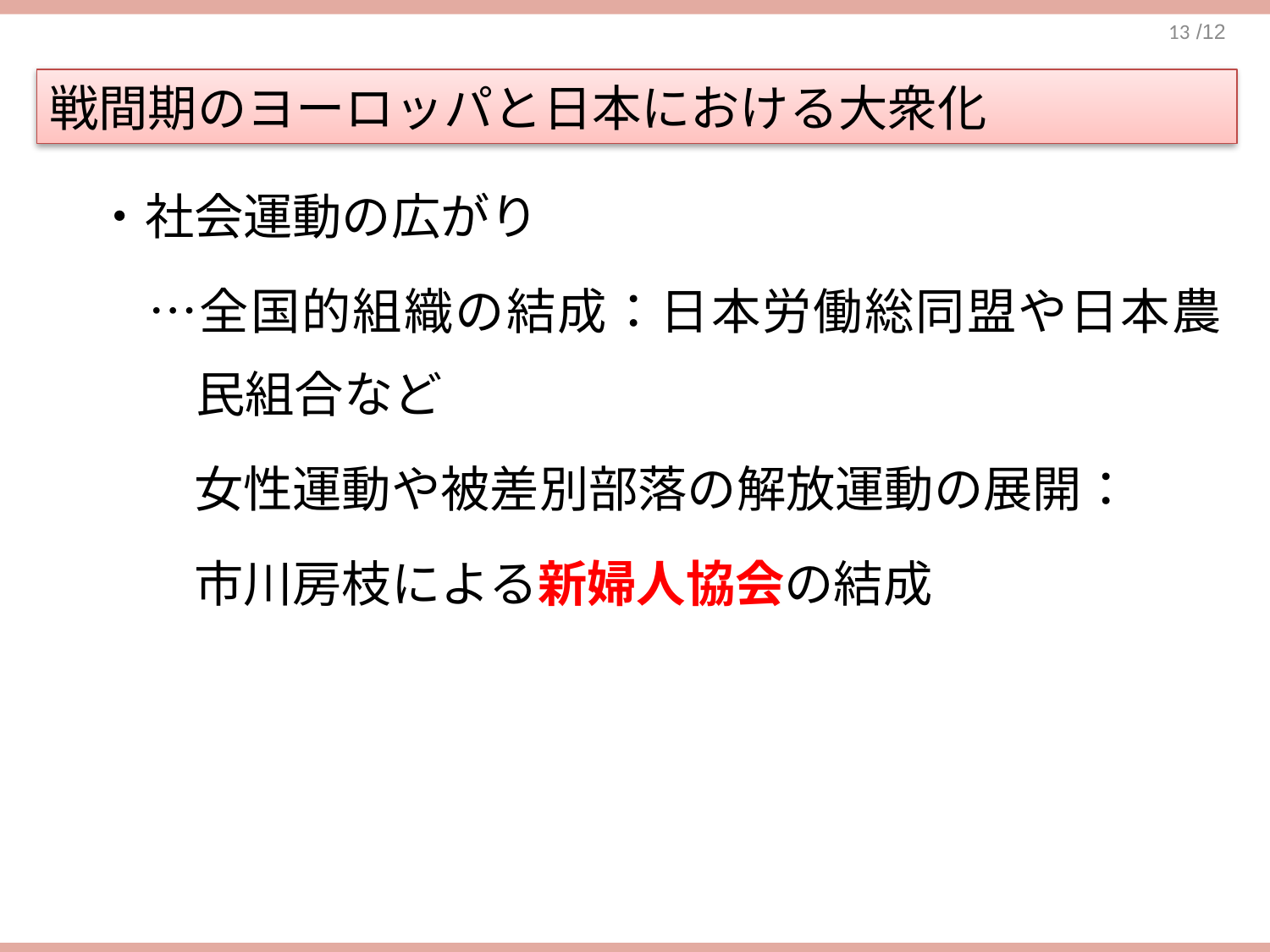

戦間期のヨーロッパと日本における大衆化
　・社会運動の広がり
　　…全国的組織の結成：日本労働総同盟や日本農民組合など
　　　女性運動や被差別部落の解放運動の展開：
　　　市川房枝による新婦人協会の結成